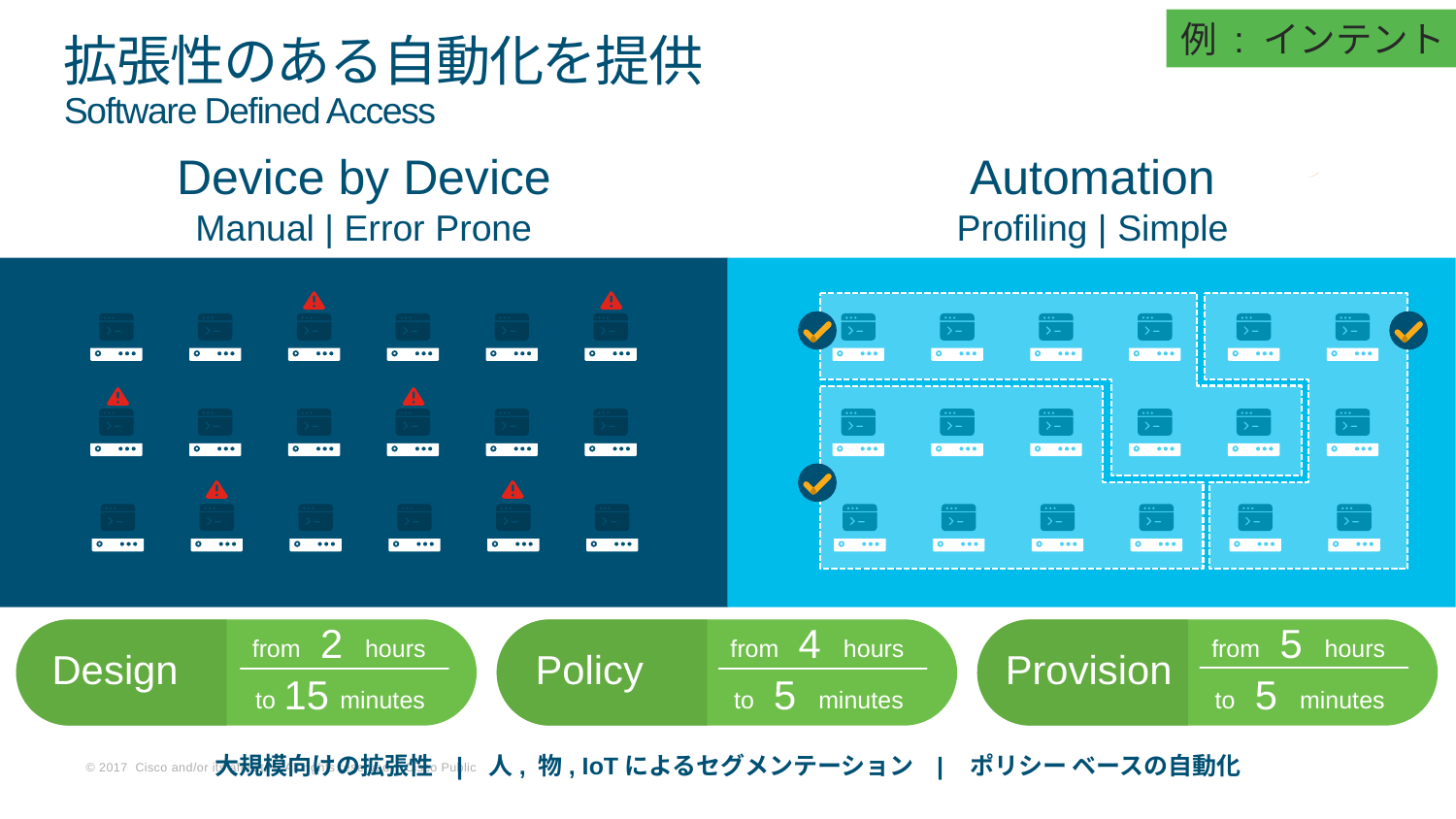

例 : インテント
拡張性のある自動化を提供
Software Defined Access
Device by Device
Manual | Error Prone
Automation
Profiling | Simple

2
from
hours
15
to
minutes
4
from
hours
5
to
minutes
5
from
hours
5
to
minutes
Design
Policy
Provision
大規模向けの拡張性   |   人, 物, IoTによるセグメンテーション   |   ポリシー ベースの自動化